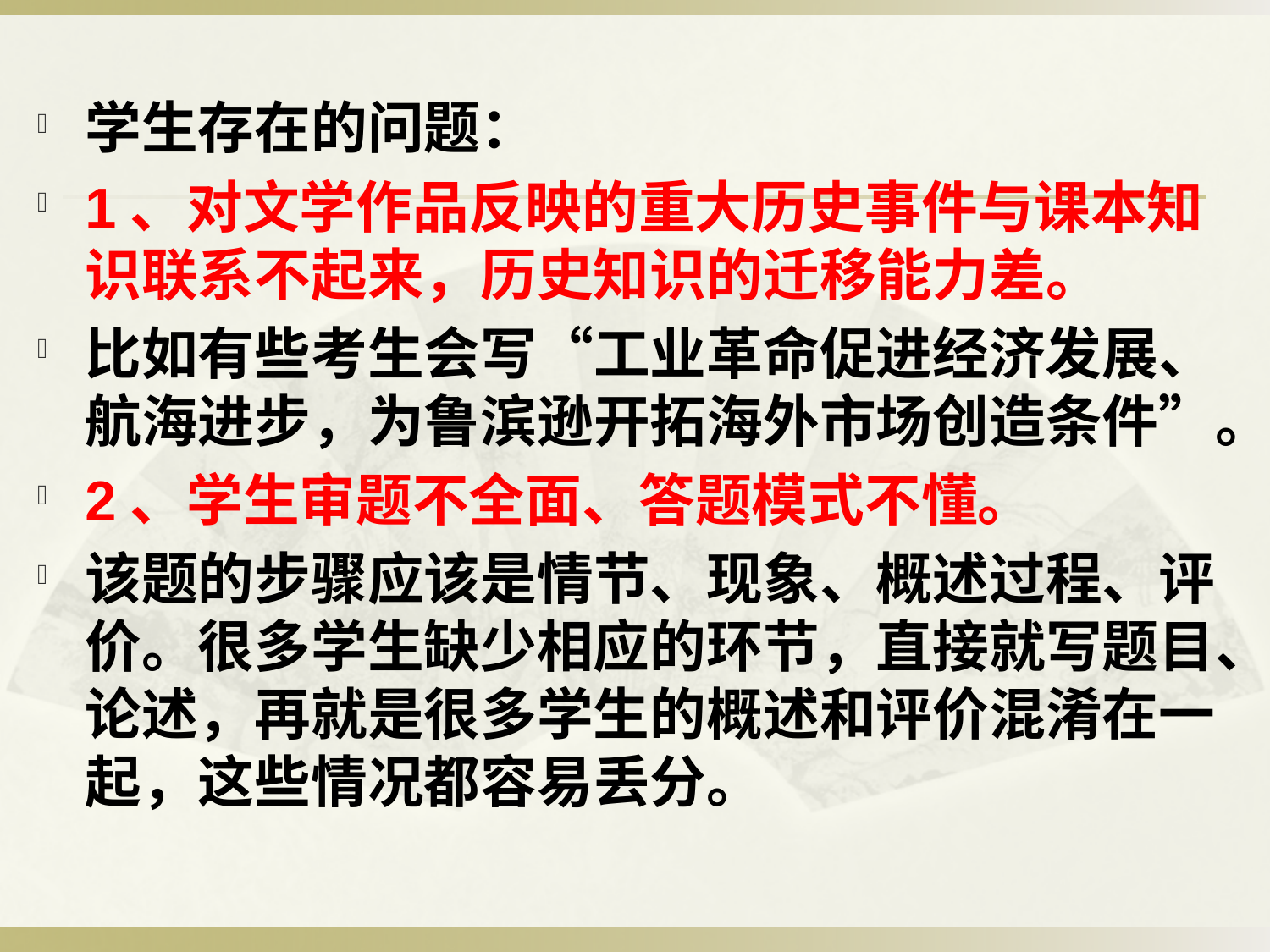

学生存在的问题：
1、对文学作品反映的重大历史事件与课本知识联系不起来，历史知识的迁移能力差。
比如有些考生会写“工业革命促进经济发展、航海进步，为鲁滨逊开拓海外市场创造条件”。
2、学生审题不全面、答题模式不懂。
该题的步骤应该是情节、现象、概述过程、评价。很多学生缺少相应的环节，直接就写题目、论述，再就是很多学生的概述和评价混淆在一起，这些情况都容易丢分。